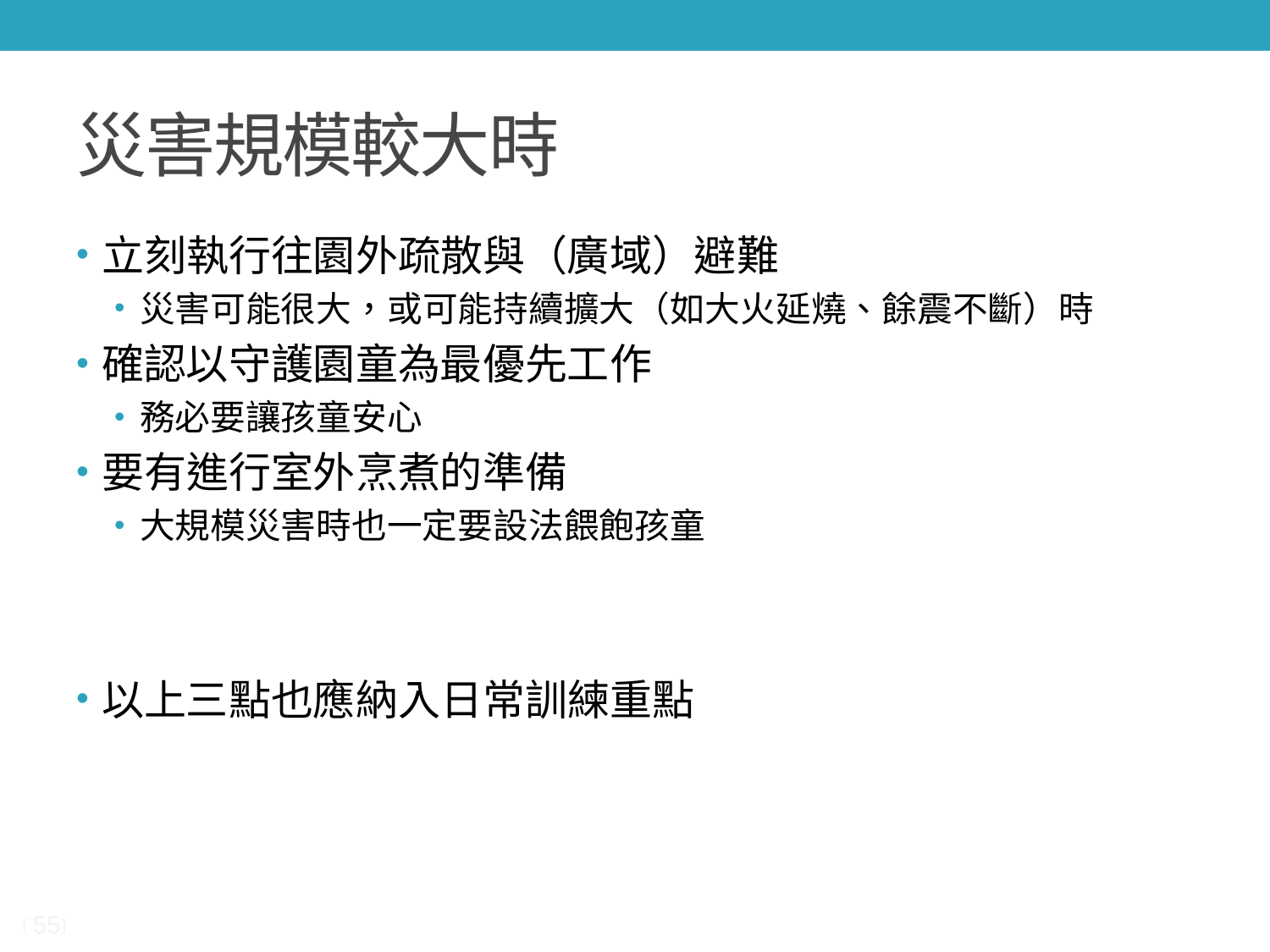

# 災害規模較大時
立刻執行往園外疏散與（廣域）避難
災害可能很大，或可能持續擴大（如大火延燒、餘震不斷）時
確認以守護園童為最優先工作
務必要讓孩童安心
要有進行室外烹煮的準備
大規模災害時也一定要設法餵飽孩童

以上三點也應納入日常訓練重點